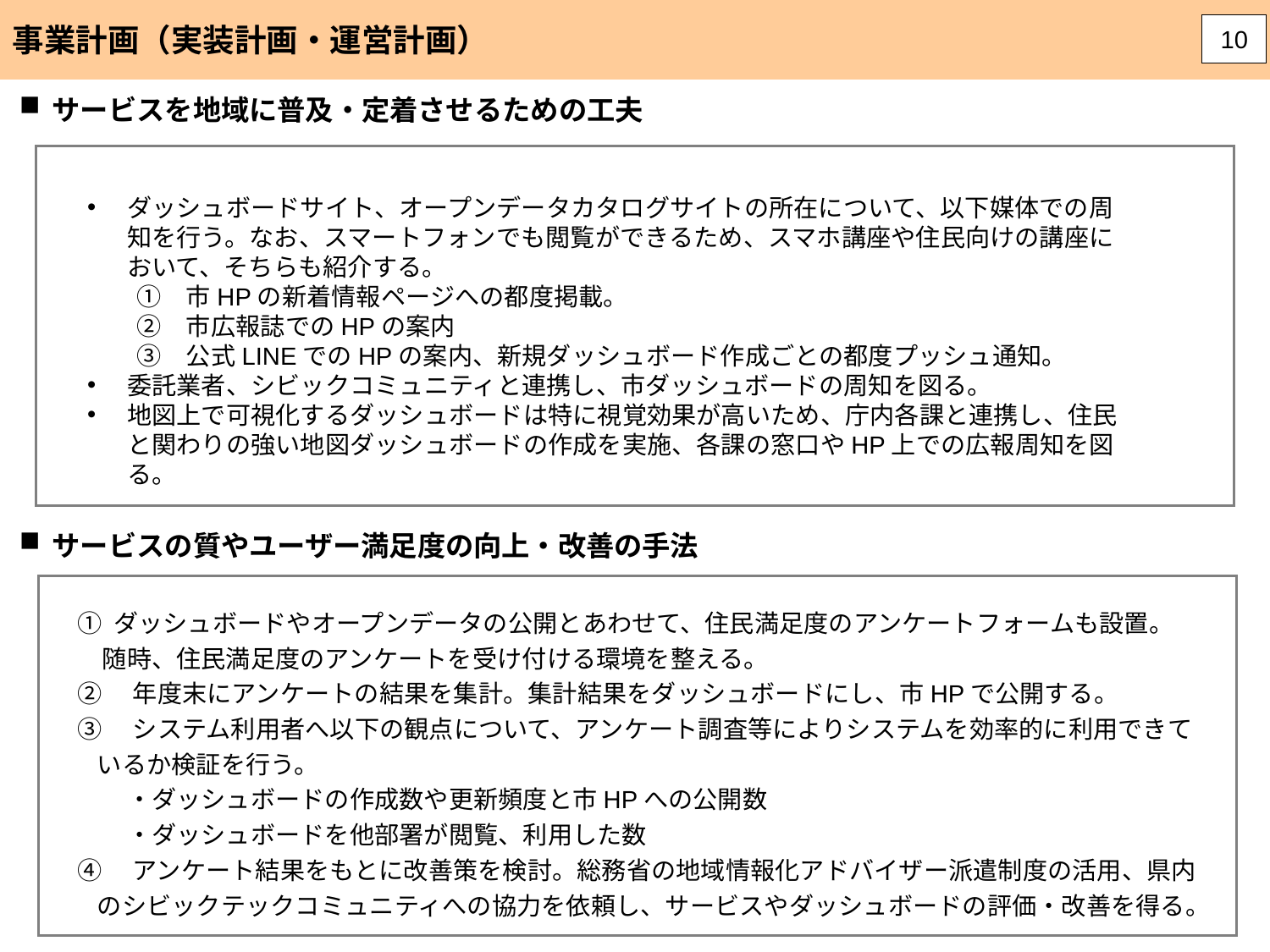

事業計画（実装計画・運営計画）
10
周知・広報の
イメージ図があれば記載
（任意）
サービスを地域に普及・定着させるための工夫
周知広報の取り組み以外にも、利用者のさらなる獲得、デジタルデバイドの解消等、長期的な観点で当該サービスをより定着・拡大させていくための工夫を記載願います。

ダッシュボードサイト、オープンデータカタログサイトの所在について、以下媒体での周知を行う。なお、スマートフォンでも閲覧ができるため、スマホ講座や住民向けの講座において、そちらも紹介する。
　　①　市HPの新着情報ページへの都度掲載。
　　②　市広報誌でのHPの案内
　　③　公式LINEでのHPの案内、新規ダッシュボード作成ごとの都度プッシュ通知。
委託業者、シビックコミュニティと連携し、市ダッシュボードの周知を図る。
地図上で可視化するダッシュボードは特に視覚効果が高いため、庁内各課と連携し、住民と関わりの強い地図ダッシュボードの作成を実施、各課の窓口やHP上での広報周知を図る。

サービスの質やユーザー満足度の向上・改善の手法
・サービスの評価・改善はどのような体制で行うのか記載願います。

① ダッシュボードやオープンデータの公開とあわせて、住民満足度のアンケートフォームも設置。
　随時、住民満足度のアンケートを受け付ける環境を整える。
②　年度末にアンケートの結果を集計。集計結果をダッシュボードにし、市HPで公開する。
③　システム利用者へ以下の観点について、アンケート調査等によりシステムを効率的に利用できているか検証を行う。
　　・ダッシュボードの作成数や更新頻度と市HPへの公開数
　　・ダッシュボードを他部署が閲覧、利用した数
④　アンケート結果をもとに改善策を検討。総務省の地域情報化アドバイザー派遣制度の活用、県内のシビックテックコミュニティへの協力を依頼し、サービスやダッシュボードの評価・改善を得る。